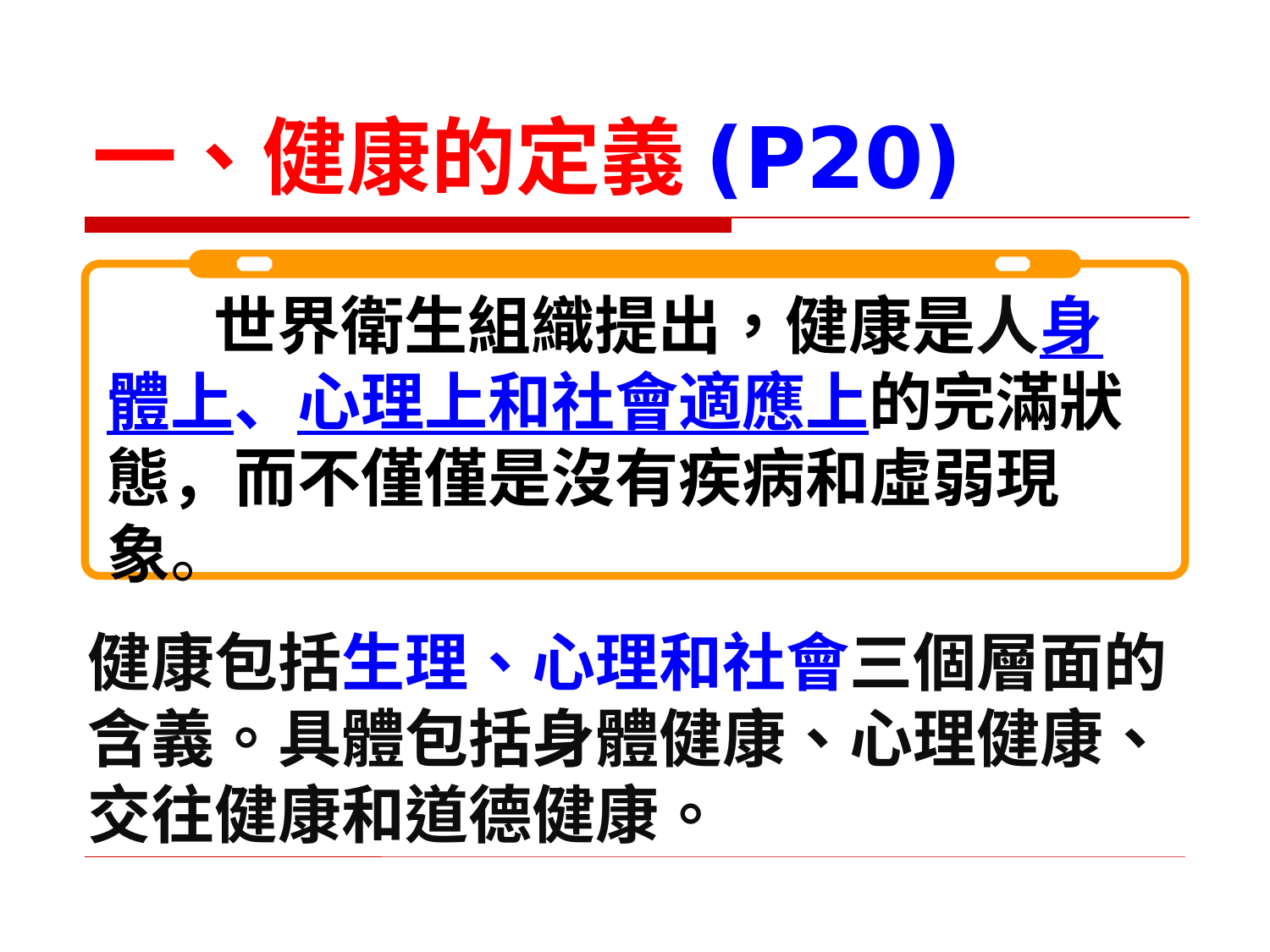

# 一、健康的定義(P20)

  世界衛生組織提出，健康是人身體上、心理上和社會適應上的完滿狀態，而不僅僅是沒有疾病和虛弱現象。

健康包括生理、心理和社會三個層面的含義。具體包括身體健康、心理健康、交往健康和道德健康。